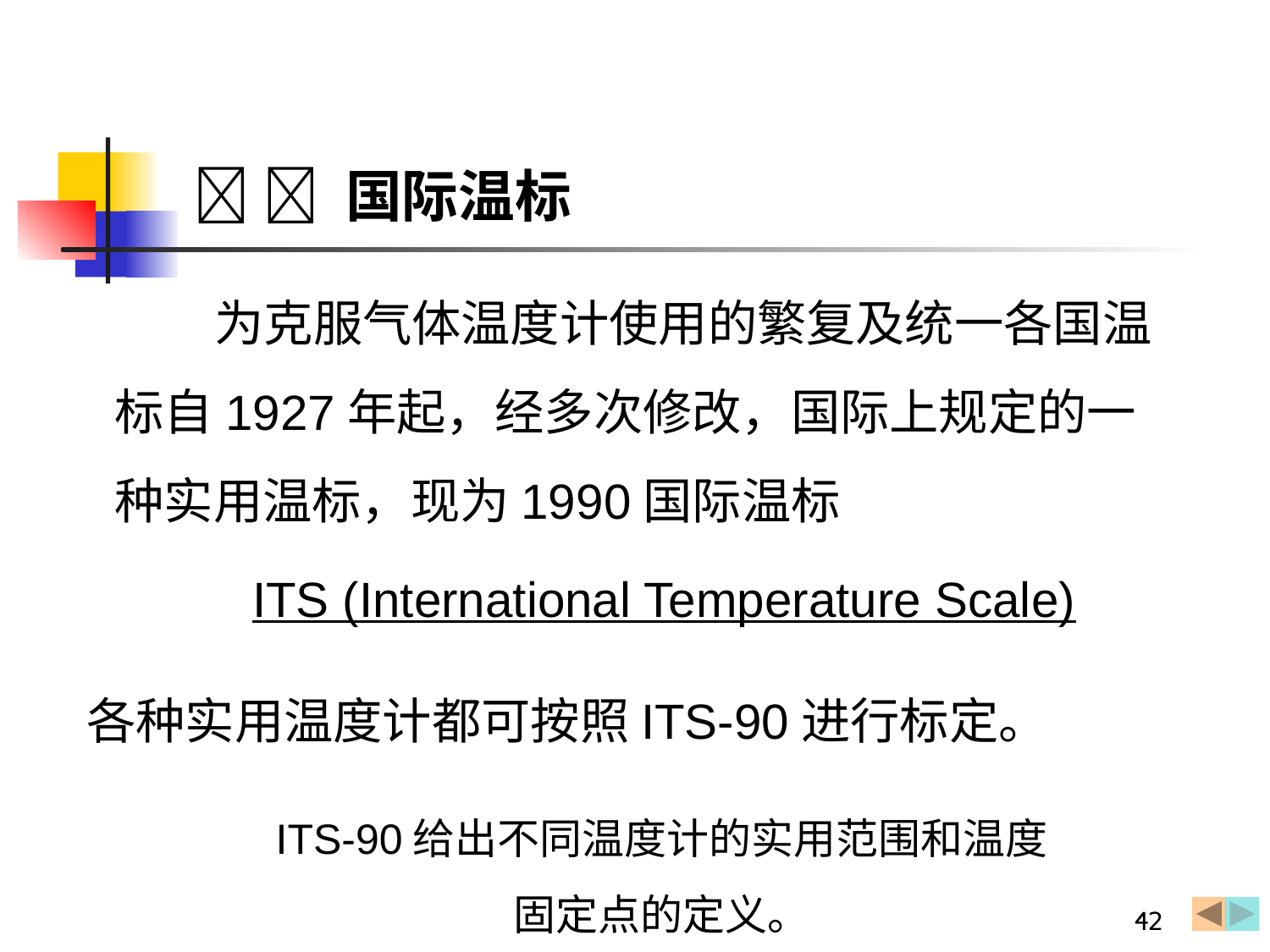

• • 国际温标
        为克服气体温度计使用的繁复及统一各国温标自1927年起，经多次修改，国际上规定的一种实用温标，现为1990国际温标
          ITS (International Temperature Scale)
各种实用温度计都可按照ITS-90进行标定。
ITS-90给出不同温度计的实用范围和温度
固定点的定义。
42